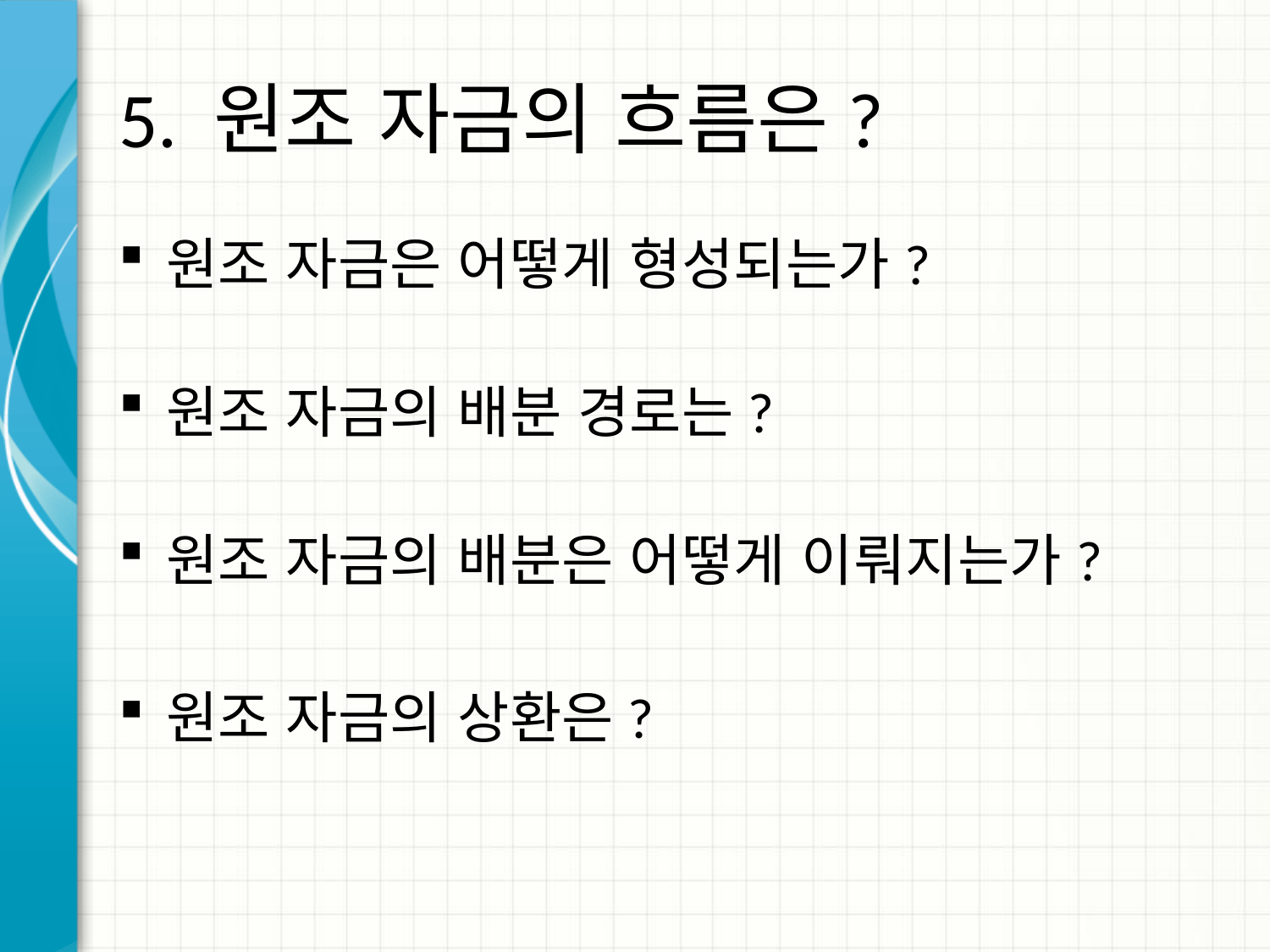

# 5. 원조 자금의 흐름은?
원조 자금은 어떻게 형성되는가?

원조 자금의 배분 경로는?

원조 자금의 배분은 어떻게 이뤄지는가?

원조 자금의 상환은?